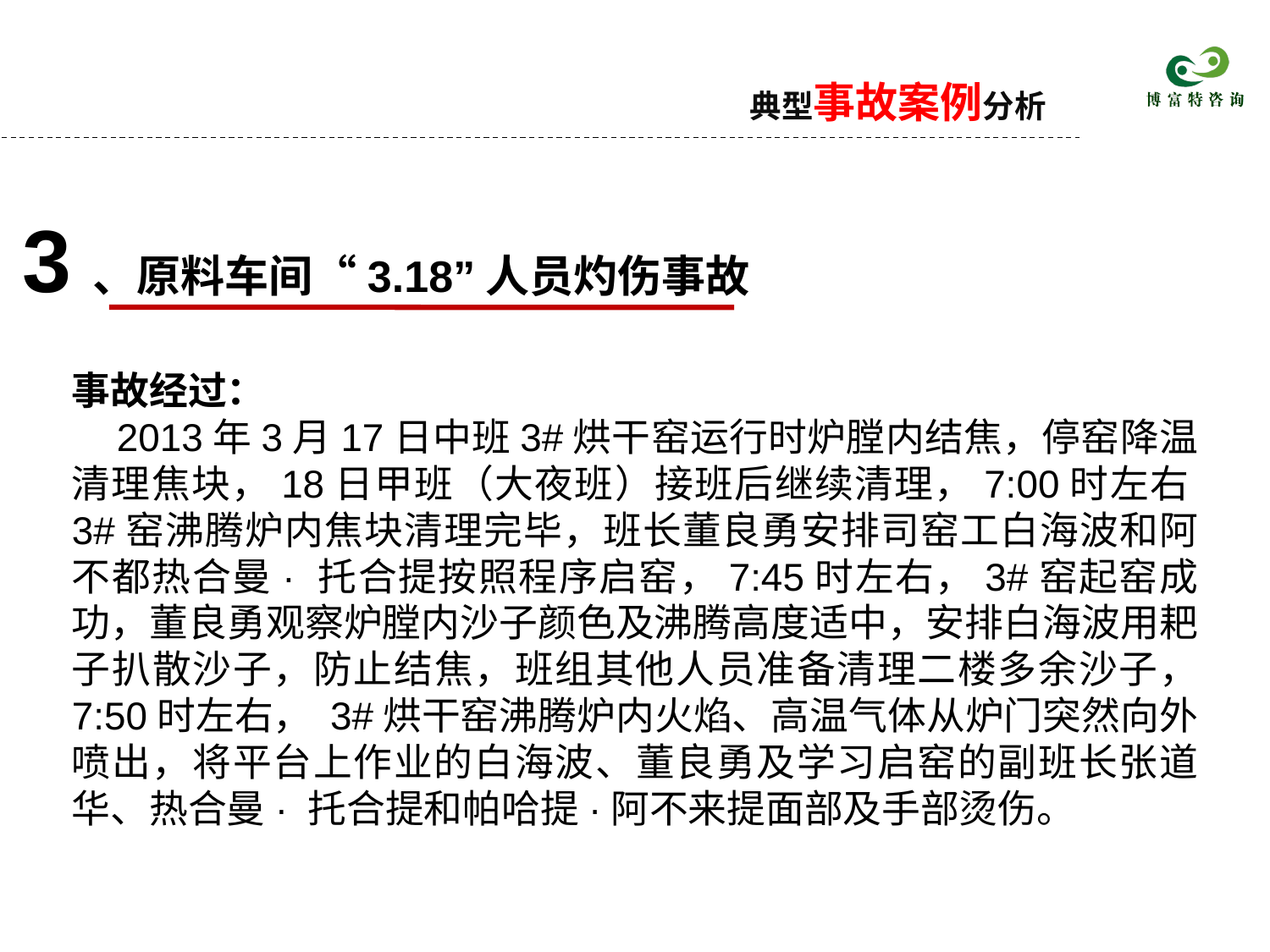

3、原料车间“3.18”人员灼伤事故

事故经过：
    2013年3月17日中班3#烘干窑运行时炉膛内结焦，停窑降温清理焦块，18日甲班（大夜班）接班后继续清理，7:00时左右3#窑沸腾炉内焦块清理完毕，班长董良勇安排司窑工白海波和阿不都热合曼· 托合提按照程序启窑，7:45时左右，3#窑起窑成功，董良勇观察炉膛内沙子颜色及沸腾高度适中，安排白海波用耙子扒散沙子，防止结焦，班组其他人员准备清理二楼多余沙子， 7:50时左右， 3#烘干窑沸腾炉内火焰、高温气体从炉门突然向外喷出，将平台上作业的白海波、董良勇及学习启窑的副班长张道华、热合曼· 托合提和帕哈提·阿不来提面部及手部烫伤。